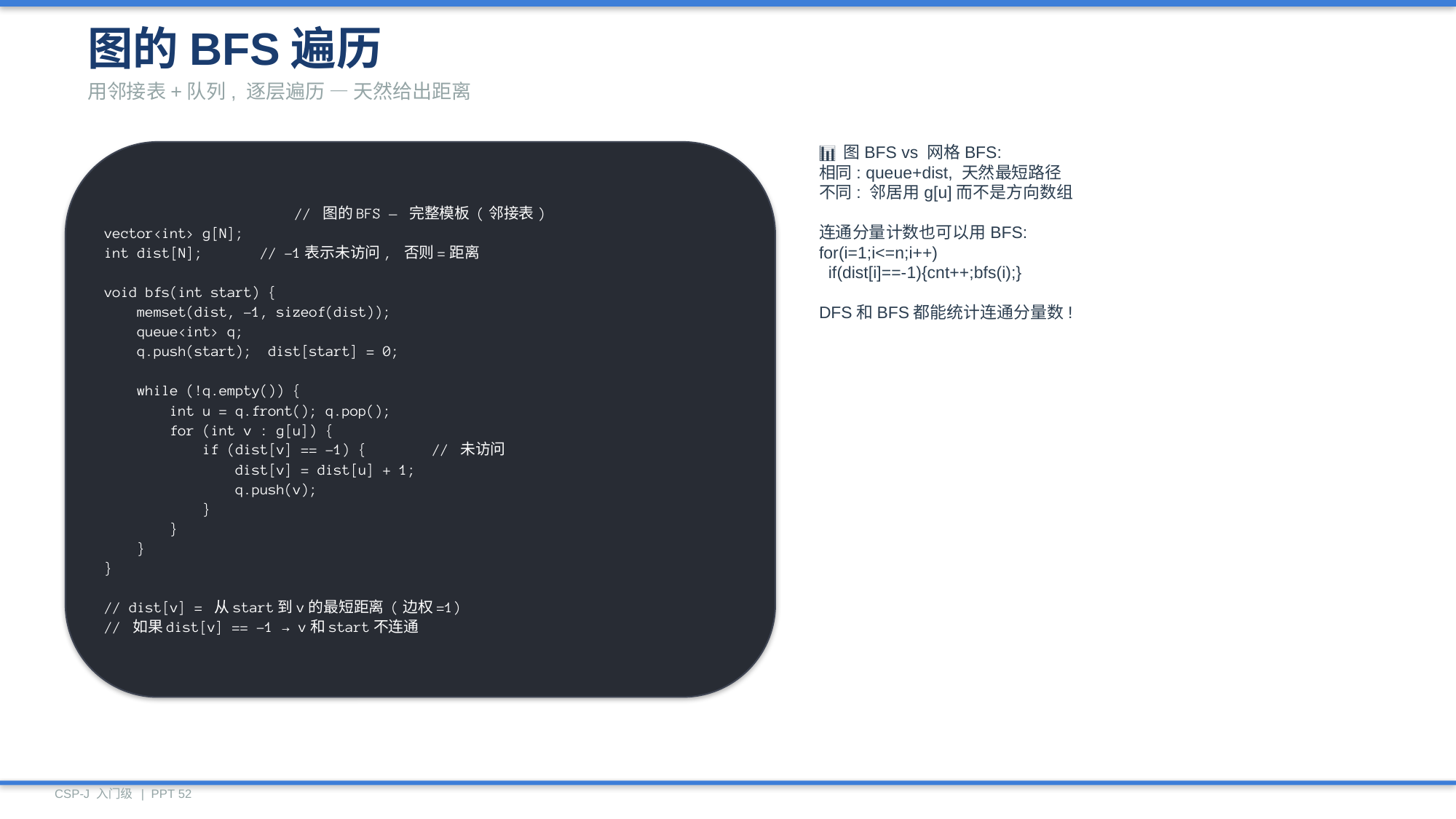

图的BFS遍历
用邻接表+队列, 逐层遍历 — 天然给出距离
// 图的BFS — 完整模板 (邻接表)
vector<int> g[N];
int dist[N];       // -1表示未访问, 否则=距离

void bfs(int start) {
    memset(dist, -1, sizeof(dist));
    queue<int> q;
    q.push(start);  dist[start] = 0;

    while (!q.empty()) {
        int u = q.front(); q.pop();
        for (int v : g[u]) {
            if (dist[v] == -1) {        // 未访问
                dist[v] = dist[u] + 1;
                q.push(v);
            }
        }
    }
}

// dist[v] = 从start到v的最短距离 (边权=1)
// 如果dist[v] == -1 → v和start不连通
📊 图BFS vs 网格BFS:
相同: queue+dist, 天然最短路径
不同: 邻居用g[u]而不是方向数组
连通分量计数也可以用BFS:
for(i=1;i<=n;i++)
  if(dist[i]==-1){cnt++;bfs(i);}
DFS和BFS都能统计连通分量数!

CSP-J 入门级  |  PPT 52